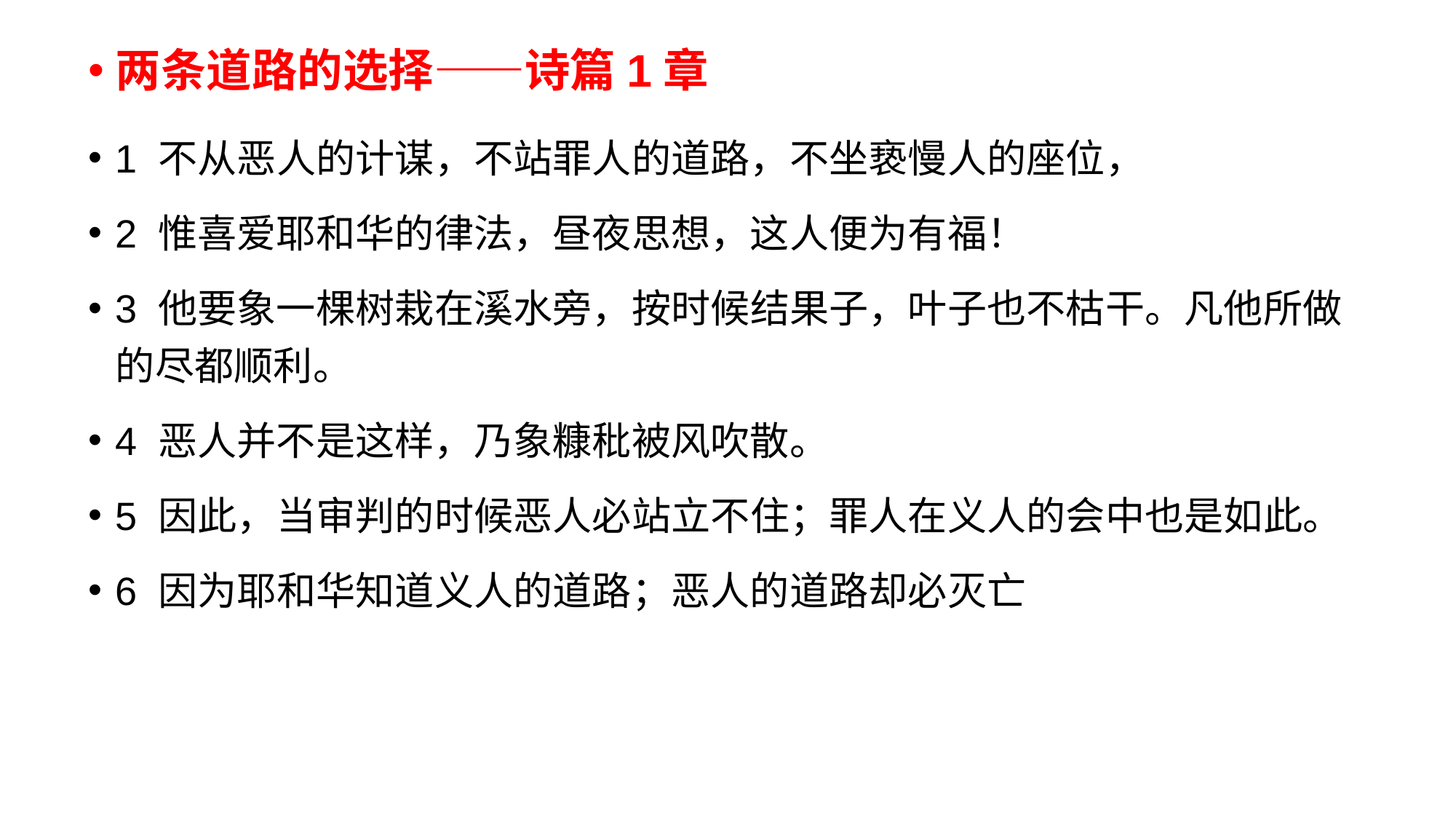

两条道路的选择——诗篇1章
1 不从恶人的计谋，不站罪人的道路，不坐亵慢人的座位，
2 惟喜爱耶和华的律法，昼夜思想，这人便为有福！
3 他要象一棵树栽在溪水旁，按时候结果子，叶子也不枯干。凡他所做的尽都顺利。
4 恶人并不是这样，乃象糠秕被风吹散。
5 因此，当审判的时候恶人必站立不住；罪人在义人的会中也是如此。
6 因为耶和华知道义人的道路；恶人的道路却必灭亡